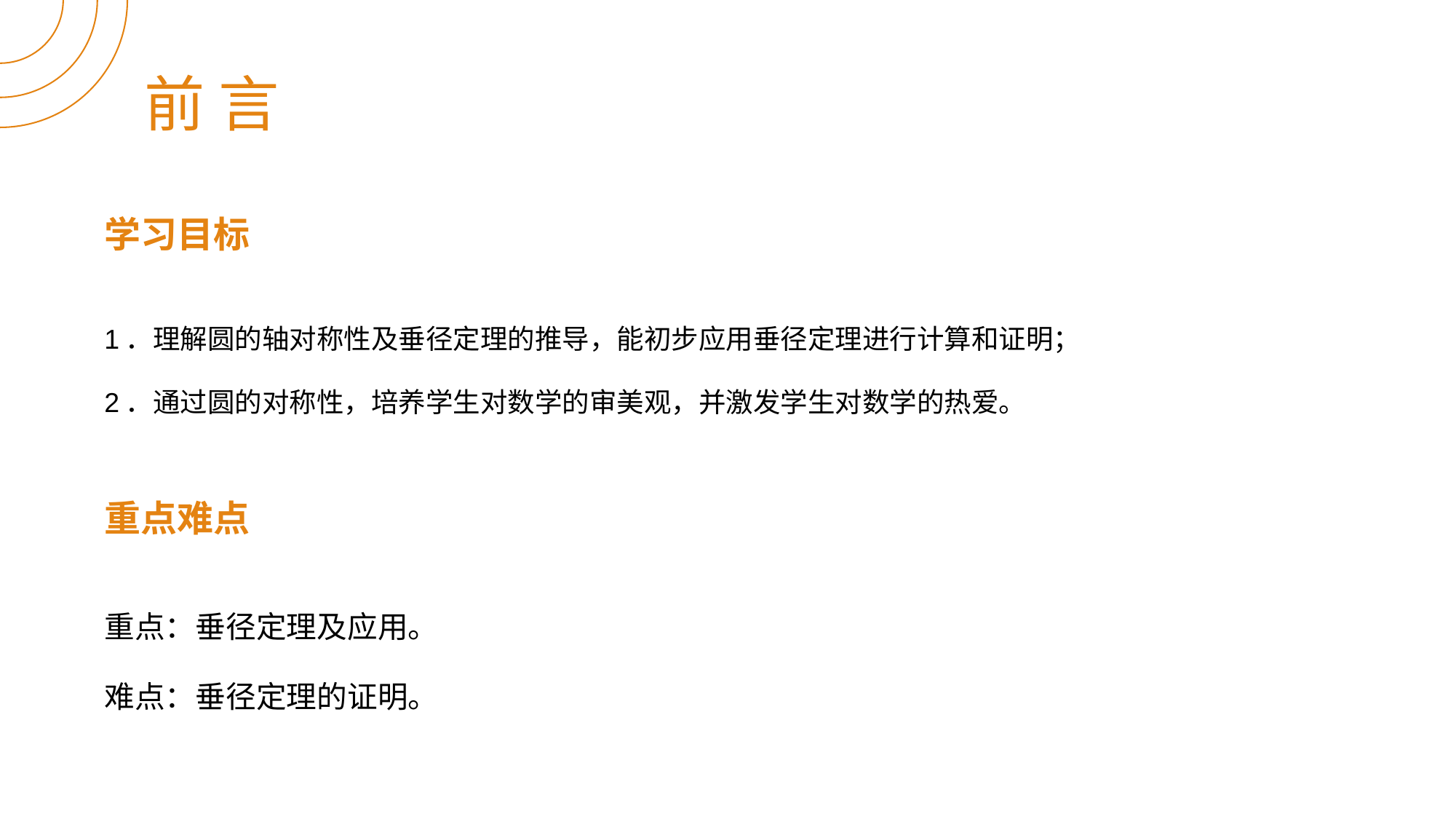

前 言
学习目标
1．理解圆的轴对称性及垂径定理的推导，能初步应用垂径定理进行计算和证明；
2．通过圆的对称性，培养学生对数学的审美观，并激发学生对数学的热爱。
重点难点
重点：垂径定理及应用。
难点：垂径定理的证明。